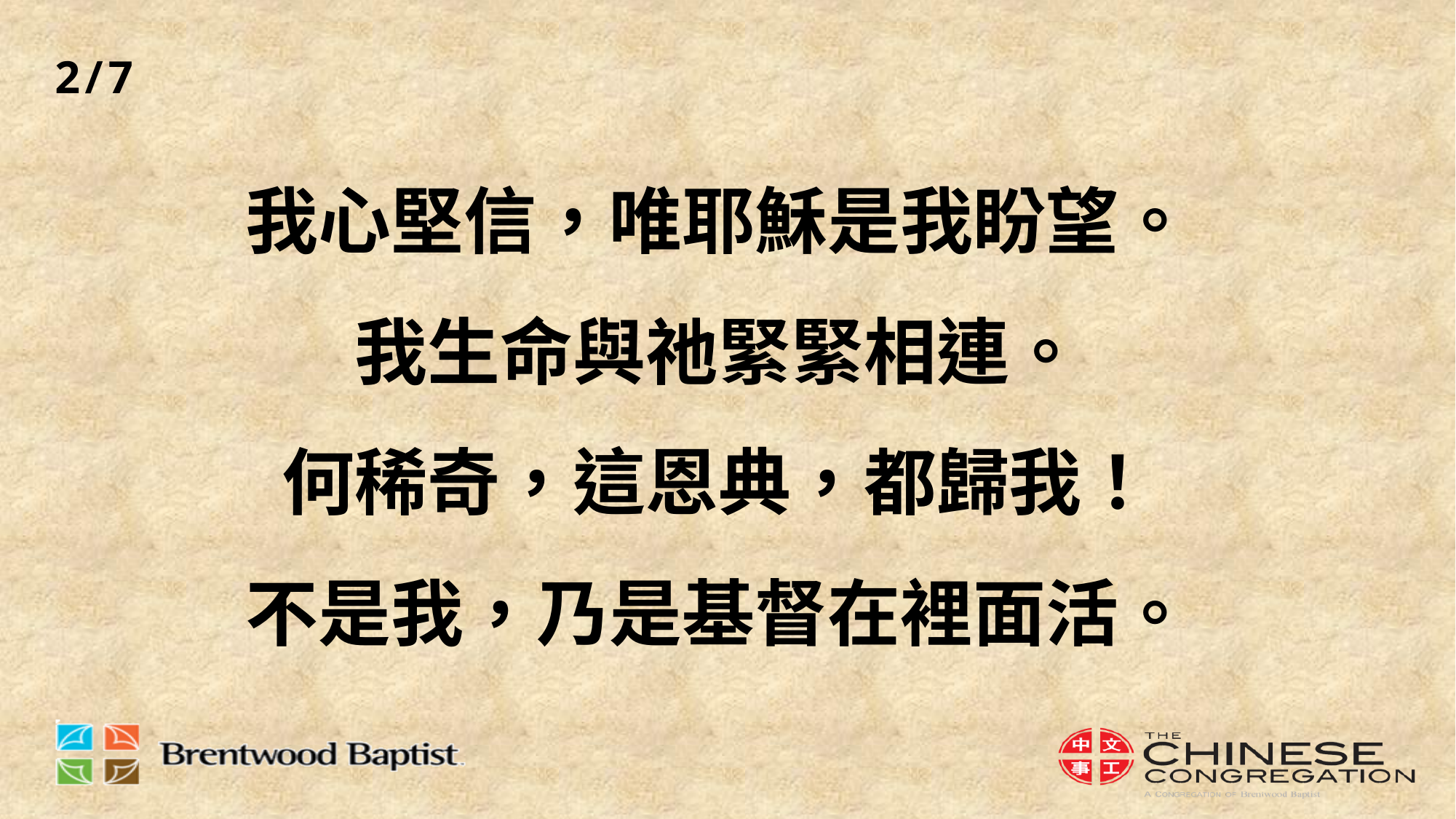

2/7
# 我心堅信，唯耶穌是我盼望。 我生命與祂緊緊相連。 何稀奇，這恩典，都歸我！ 不是我，乃是基督在裡面活。